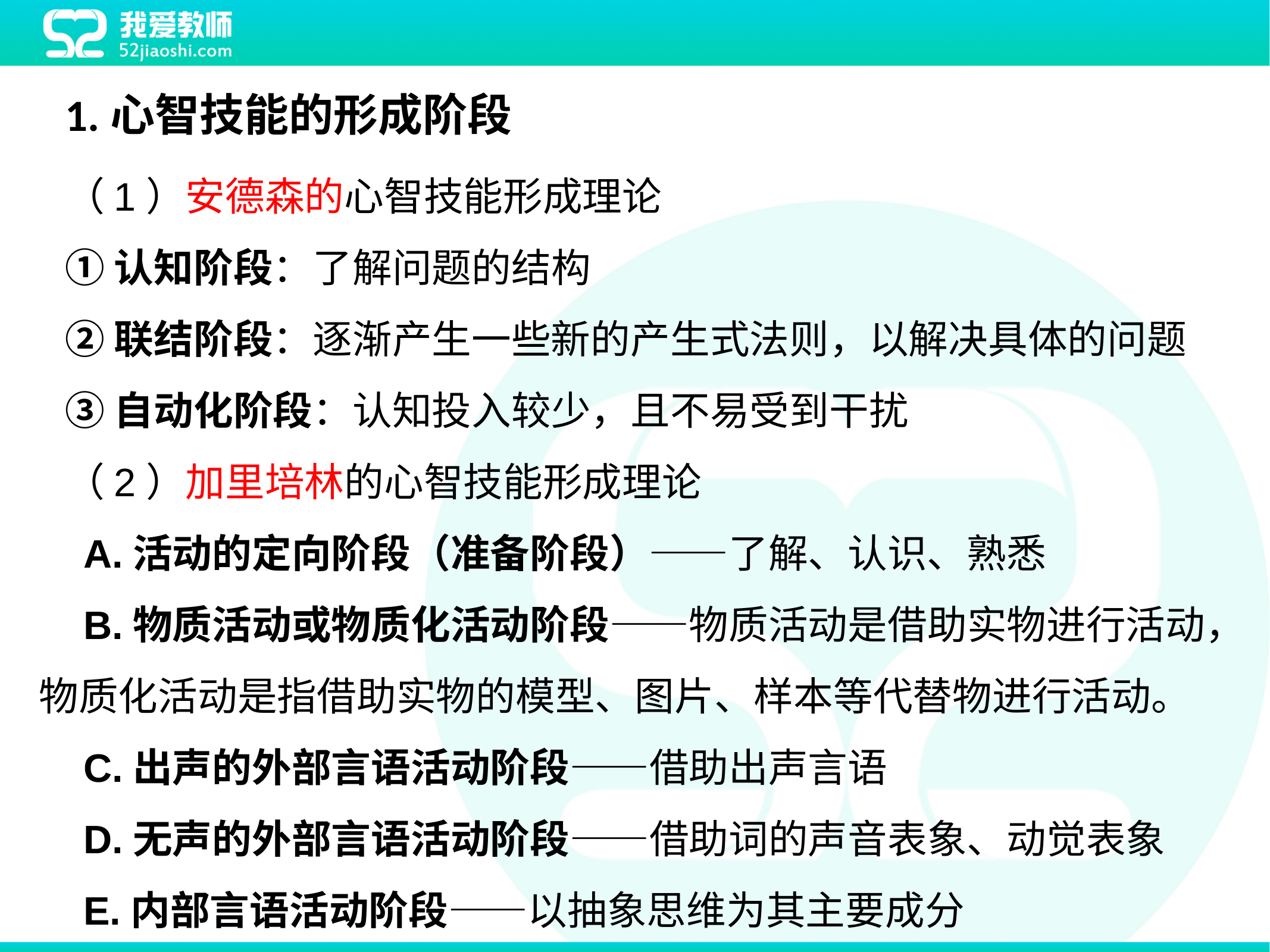

1.心智技能的形成阶段
（1）安德森的心智技能形成理论
①认知阶段：了解问题的结构
②联结阶段：逐渐产生一些新的产生式法则，以解决具体的问题
③自动化阶段：认知投入较少，且不易受到干扰
（2）加里培林的心智技能形成理论
A.活动的定向阶段（准备阶段）——了解、认识、熟悉
B.物质活动或物质化活动阶段——物质活动是借助实物进行活动，物质化活动是指借助实物的模型、图片、样本等代替物进行活动。
C.出声的外部言语活动阶段——借助出声言语
D.无声的外部言语活动阶段——借助词的声音表象、动觉表象
E.内部言语活动阶段——以抽象思维为其主要成分